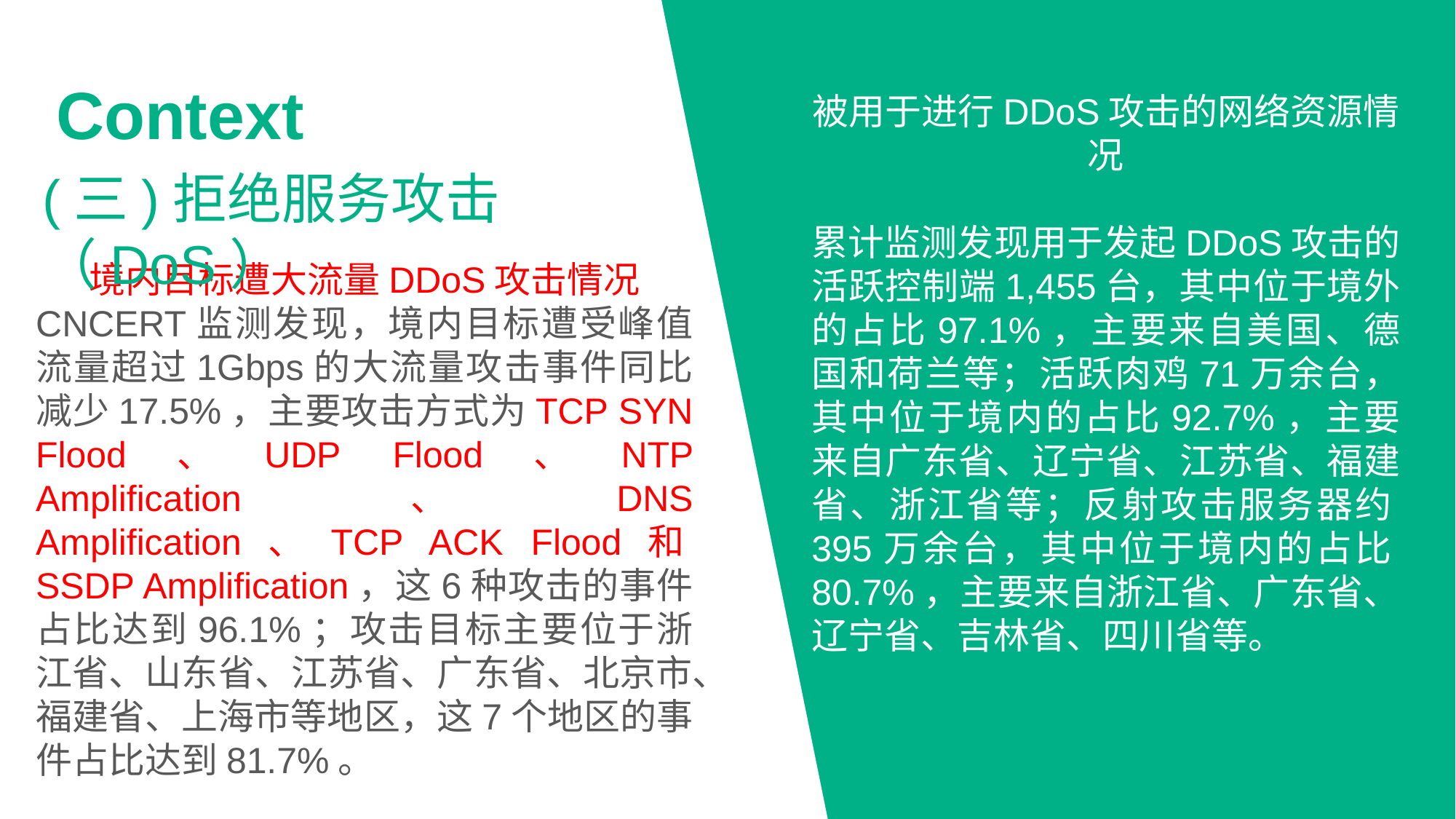

Context
被用于进行DDoS攻击的网络资源情况

累计监测发现用于发起DDoS攻击的活跃控制端1,455台，其中位于境外的占比97.1%，主要来自美国、德国和荷兰等；活跃肉鸡71万余台，其中位于境内的占比92.7%，主要来自广东省、辽宁省、江苏省、福建省、浙江省等；反射攻击服务器约395万余台，其中位于境内的占比80.7%，主要来自浙江省、广东省、辽宁省、吉林省、四川省等。
(三)拒绝服务攻击（DoS）
境内目标遭大流量DDoS攻击情况
CNCERT监测发现，境内目标遭受峰值流量超过1Gbps的大流量攻击事件同比减少17.5%，主要攻击方式为TCP SYN Flood、UDP Flood、NTP Amplification、DNS Amplification、TCP ACK Flood和SSDP Amplification，这6种攻击的事件占比达到96.1%；攻击目标主要位于浙江省、山东省、江苏省、广东省、北京市、福建省、上海市等地区，这7个地区的事件占比达到81.7%。